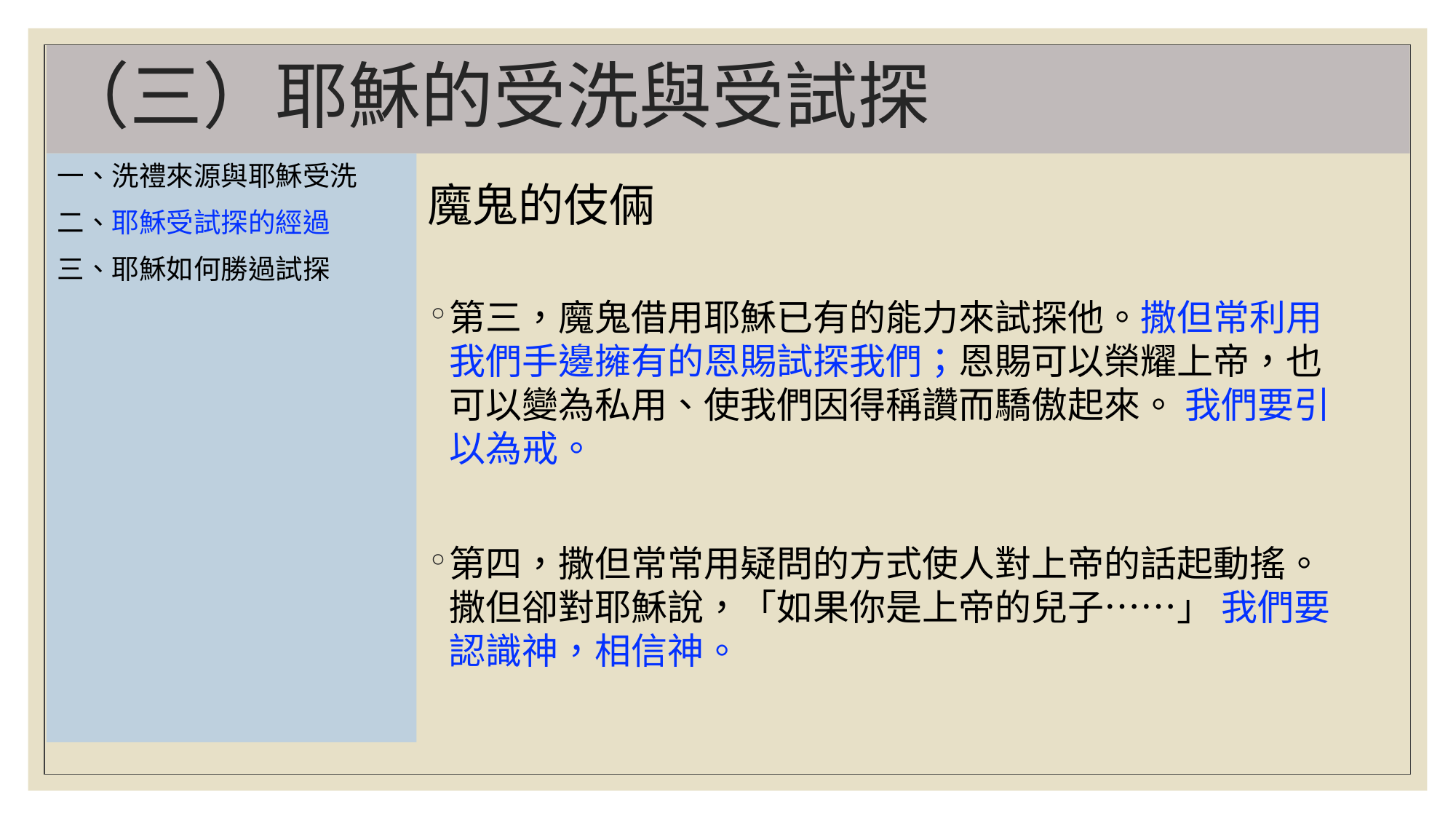

# （三）耶穌的受洗與受試探
一、洗禮來源與耶穌受洗
二、耶穌受試探的經過
三、耶穌如何勝過試探

魔鬼的伎倆

第三，魔鬼借用耶穌已有的能力來試探他。撒但常利用我們手邊擁有的恩賜試探我們；恩賜可以榮耀上帝，也可以變為私用、使我們因得稱讚而驕傲起來。 我們要引以為戒。

第四，撒但常常用疑問的方式使人對上帝的話起動搖。撒但卻對耶穌說，「如果你是上帝的兒子……」 我們要認識神，相信神。